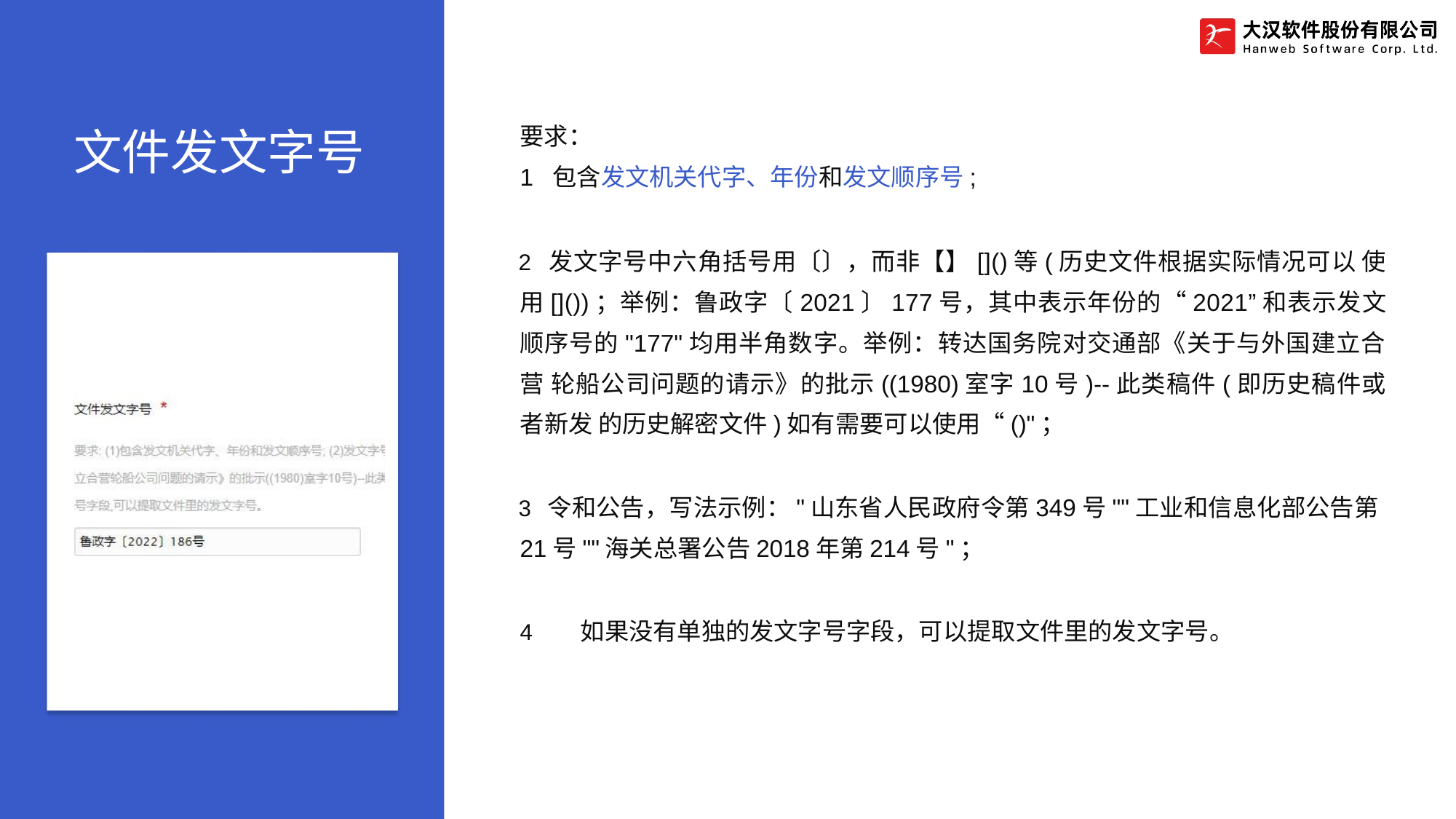

要求：
1  包含发文机关代字、年份和发文顺序号;

  发文字号中六角括号用〔〕，而非【】[]()等(历史文件根据实际情况可以 使用[]())；举例：鲁政字〔2021〕177号，其中表示年份的“2021”和表示发文 顺序号的"177"均用半角数字。举例：转达国务院对交通部《关于与外国建立合营 轮船公司问题的请示》的批示((1980)室字10号)--此类稿件(即历史稿件或者新发 的历史解密文件)如有需要可以使用“()"；

  令和公告，写法示例："山东省人民政府令第349号""工业和信息化部公告第  21号""海关总署公告2018年第214号"；

如果没有单独的发文字号字段，可以提取文件里的发文字号。
# 文件发文字号